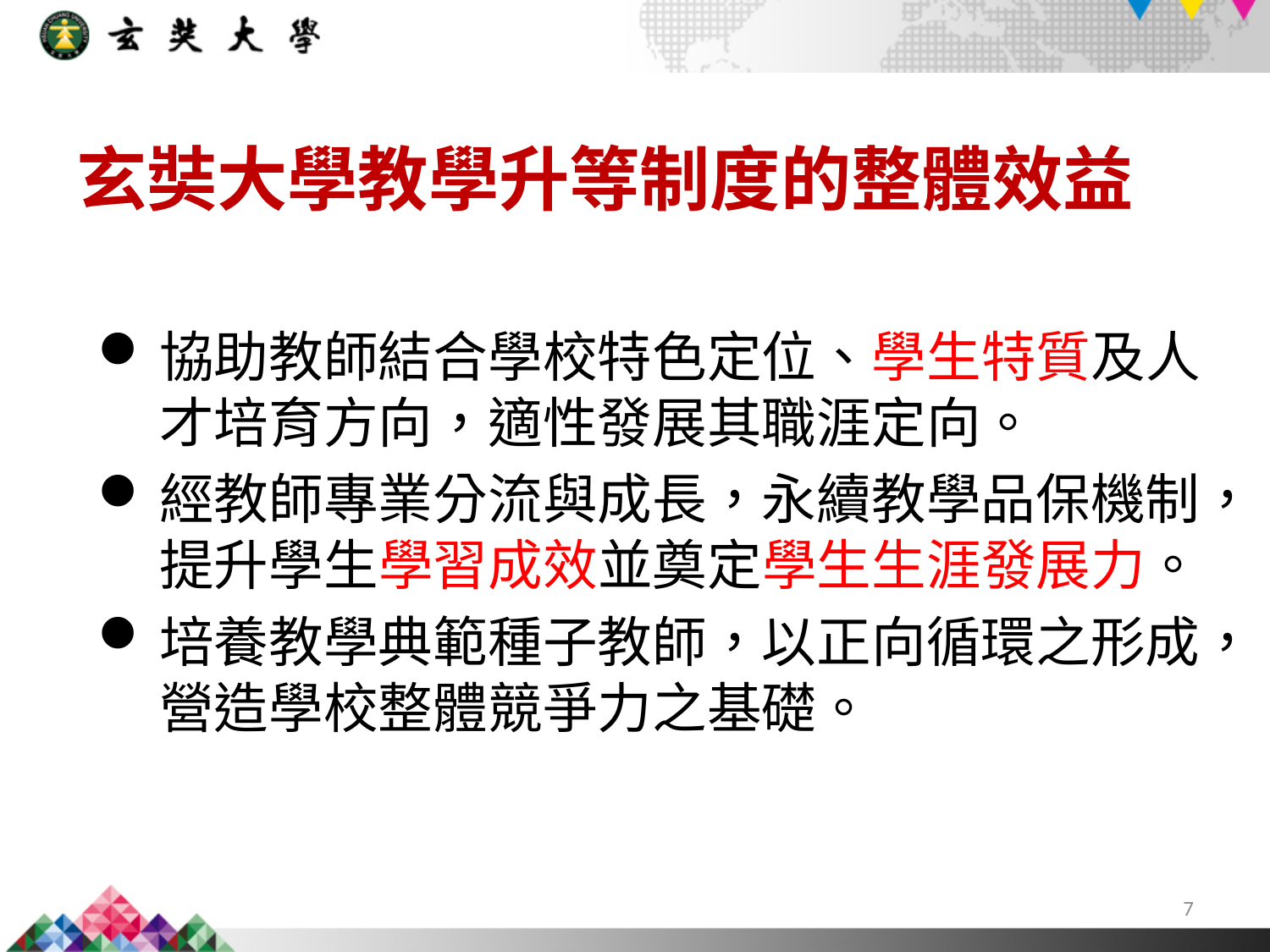

玄奘大學教學升等制度的整體效益
協助教師結合學校特色定位、學生特質及人才培育方向，適性發展其職涯定向。
經教師專業分流與成長，永續教學品保機制，提升學生學習成效並奠定學生生涯發展力。
培養教學典範種子教師，以正向循環之形成，營造學校整體競爭力之基礎。
7